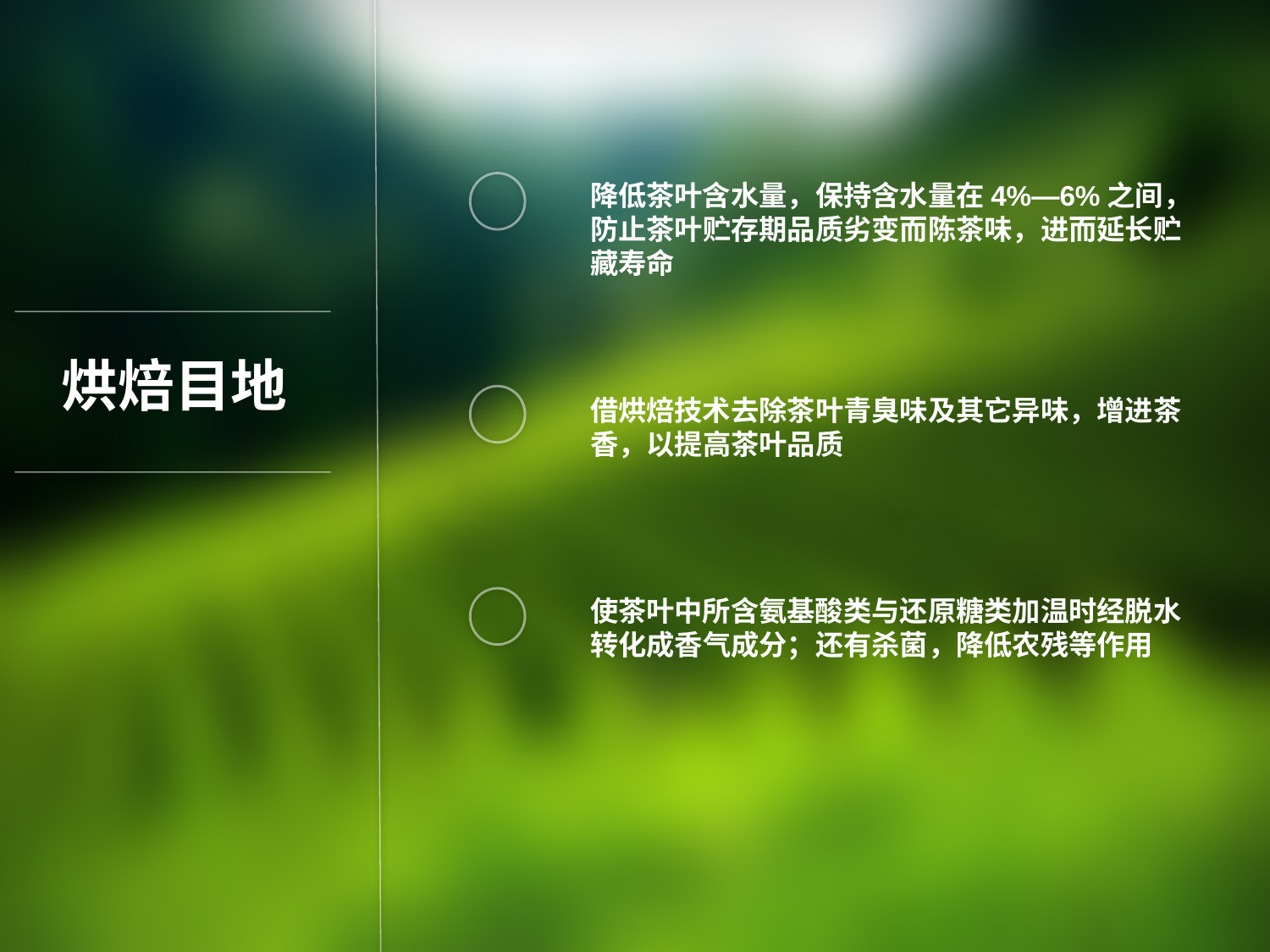

降低茶叶含水量，保持含水量在4%—6%之间，防止茶叶贮存期品质劣变而陈茶味，进而延长贮藏寿命
烘焙目地

借烘焙技术去除茶叶青臭味及其它异味，增进茶香，以提高茶叶品质

使茶叶中所含氨基酸类与还原糖类加温时经脱水转化成香气成分；还有杀菌，降低农残等作用